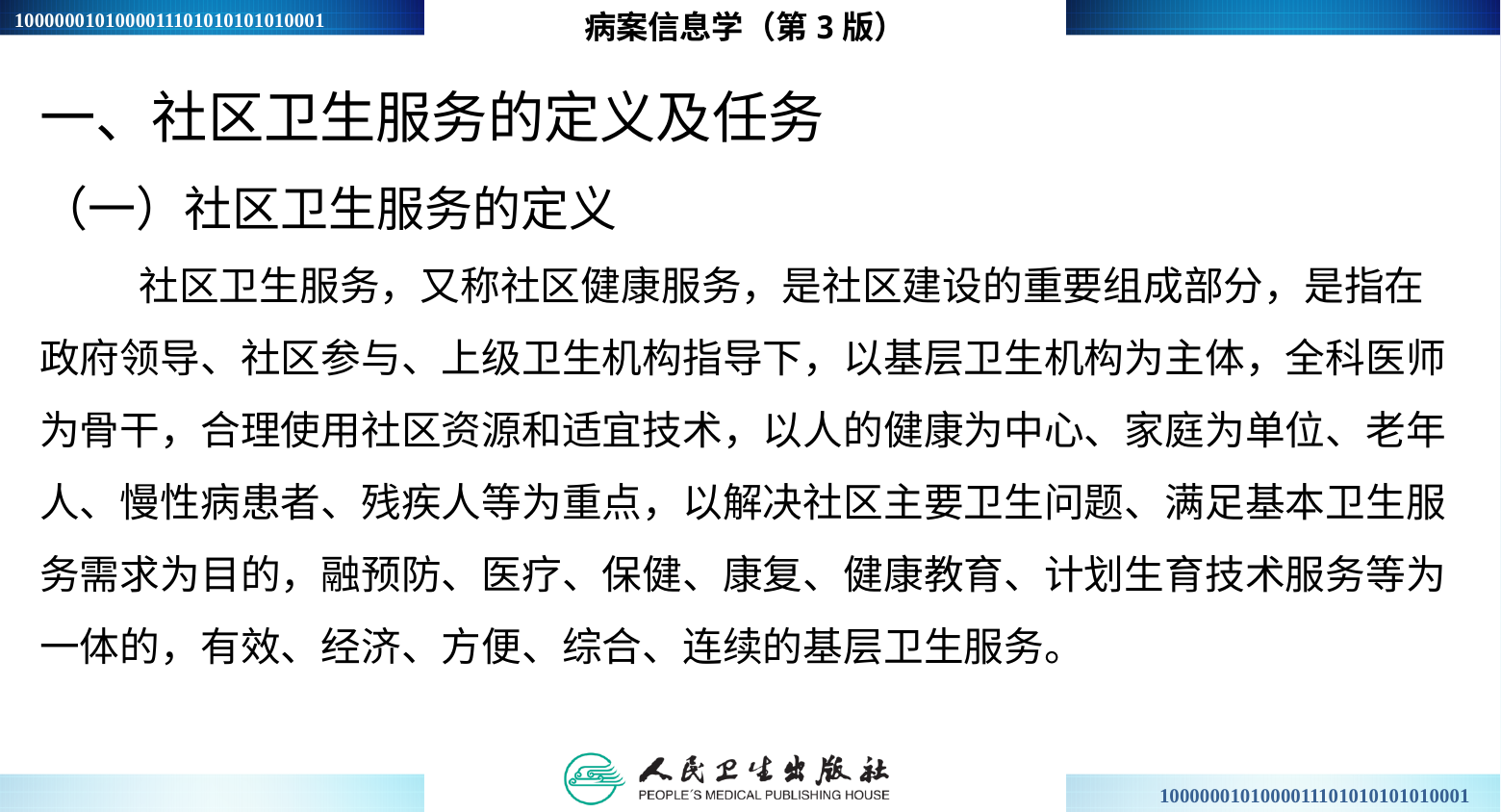

病案信息学（第3版）
一、社区卫生服务的定义及任务
（一）社区卫生服务的定义
社区卫生服务，又称社区健康服务，是社区建设的重要组成部分，是指在政府领导、社区参与、上级卫生机构指导下，以基层卫生机构为主体，全科医师为骨干，合理使用社区资源和适宜技术，以人的健康为中心、家庭为单位、老年人、慢性病患者、残疾人等为重点，以解决社区主要卫生问题、满足基本卫生服务需求为目的，融预防、医疗、保健、康复、健康教育、计划生育技术服务等为一体的，有效、经济、方便、综合、连续的基层卫生服务。